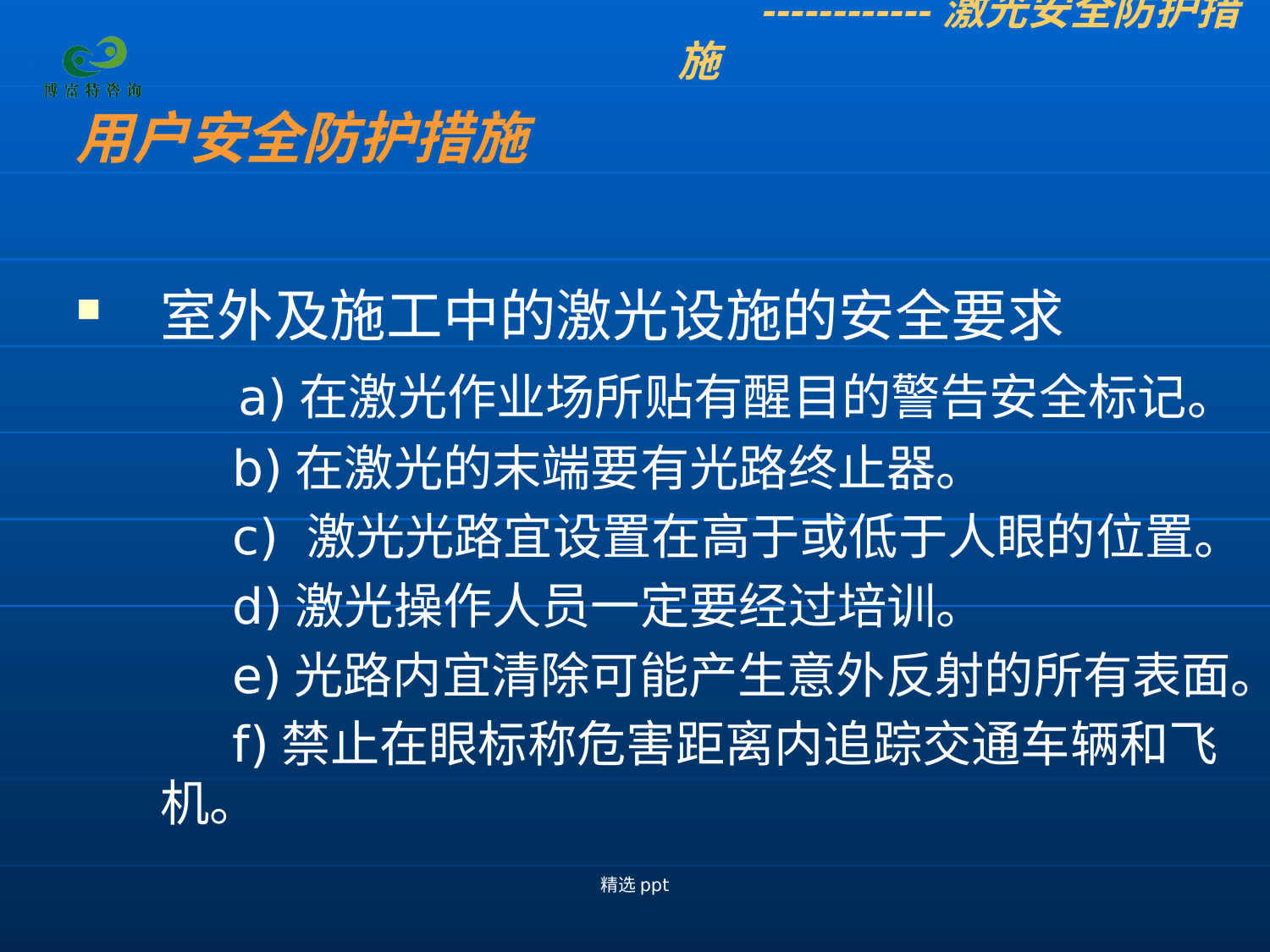

------------激光安全防护措施
用户安全防护措施

室外及施工中的激光设施的安全要求
         a)在激光作业场所贴有醒目的警告安全标记。
          b)在激光的末端要有光路终止器。
          c) 激光光路宜设置在高于或低于人眼的位置。
          d)激光操作人员一定要经过培训。
          e)光路内宜清除可能产生意外反射的所有表面。
          f)禁止在眼标称危害距离内追踪交通车辆和飞机。
34
精选ppt